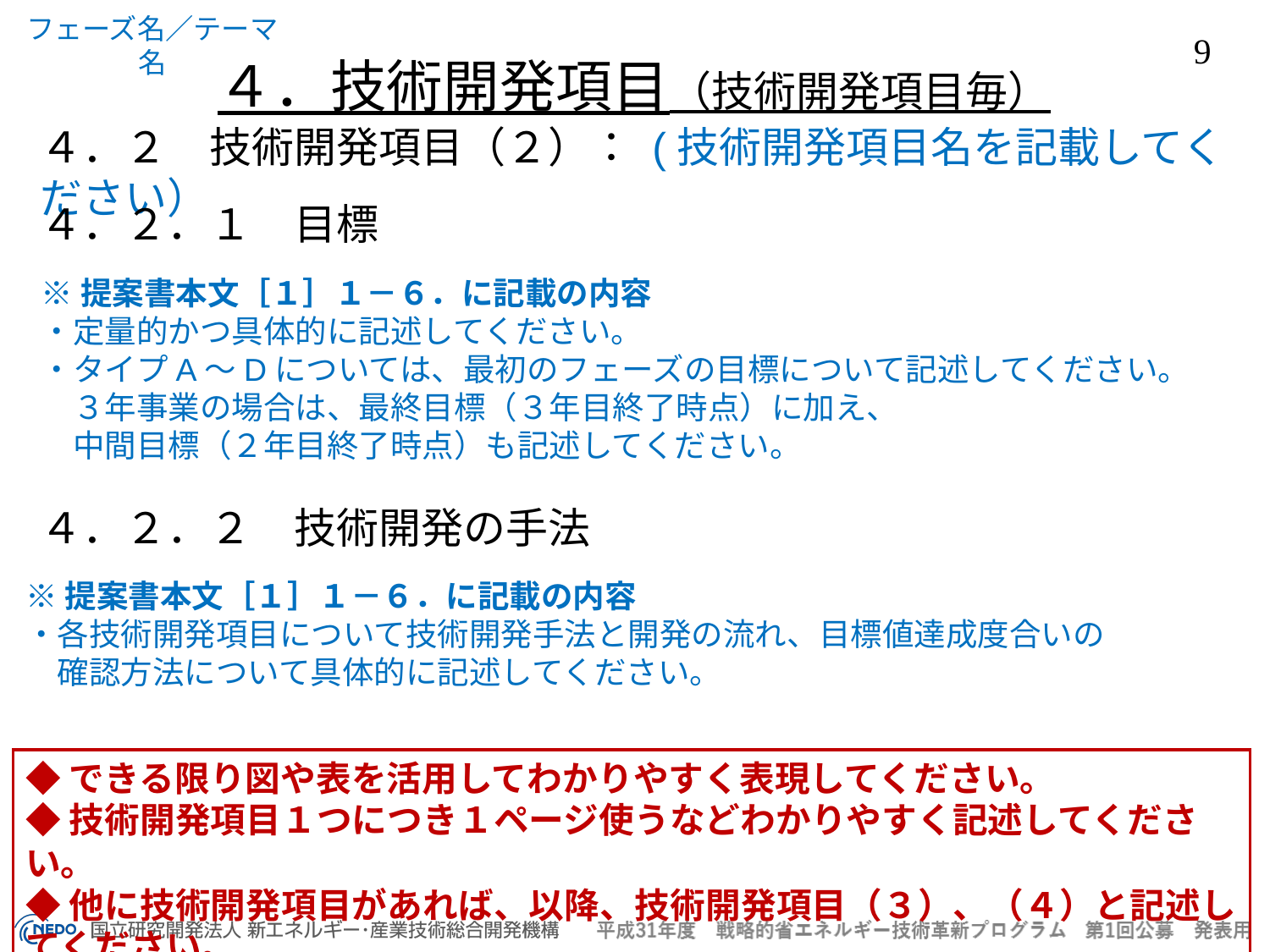

４．技術開発項目（技術開発項目毎）
４．２　技術開発項目（２）： (技術開発項目名を記載してください）
４．２．１　目標
※提案書本文［１］１－６．に記載の内容
・定量的かつ具体的に記述してください。
・タイプA～Dについては、最初のフェーズの目標について記述してください。
　３年事業の場合は、最終目標（３年目終了時点）に加え、
　中間目標（２年目終了時点）も記述してください。
４．２．２　技術開発の手法
※提案書本文［１］１－６．に記載の内容
・各技術開発項目について技術開発手法と開発の流れ、目標値達成度合いの
　確認方法について具体的に記述してください。
◆できる限り図や表を活用してわかりやすく表現してください。
◆技術開発項目１つにつき１ページ使うなどわかりやすく記述してください。
◆他に技術開発項目があれば、以降、技術開発項目（３）、（４）と記述してください。